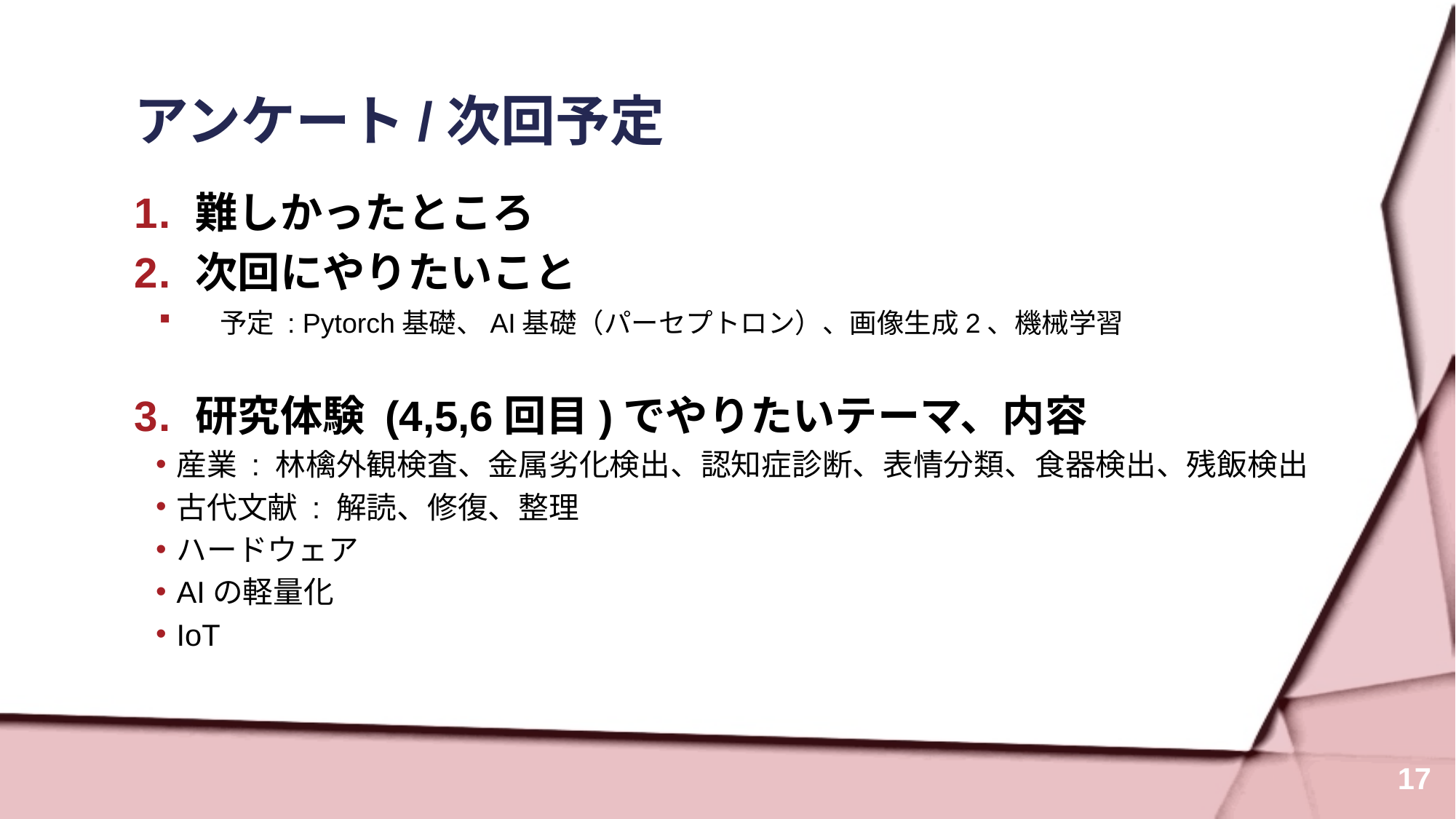

# アンケート/次回予定
難しかったところ
次回にやりたいこと
予定 : Pytorch基礎、AI基礎（パーセプトロン）、画像生成2、機械学習

研究体験 (4,5,6回目)でやりたいテーマ、内容
産業 : 林檎外観検査、金属劣化検出、認知症診断、表情分類、食器検出、残飯検出
古代文献​ : 解読、修復、整理​
ハードウェア
AIの軽量化
IoT

​

17